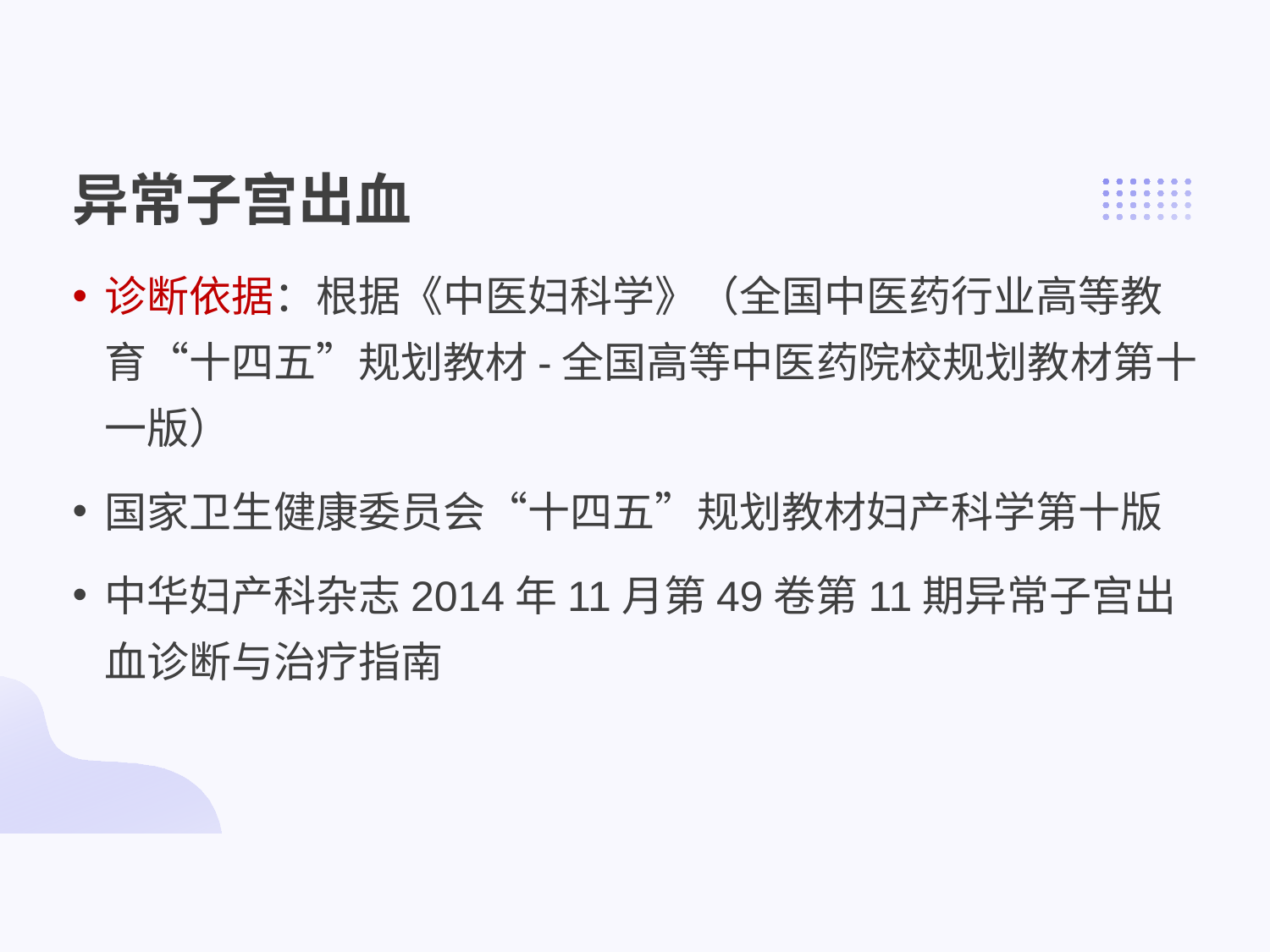

# 异常子宫出血
诊断依据：根据《中医妇科学》（全国中医药行业高等教育“十四五”规划教材-全国高等中医药院校规划教材第十一版）
国家卫生健康委员会“十四五”规划教材妇产科学第十版
中华妇产科杂志2014年11月第49卷第11期异常子宫出血诊断与治疗指南